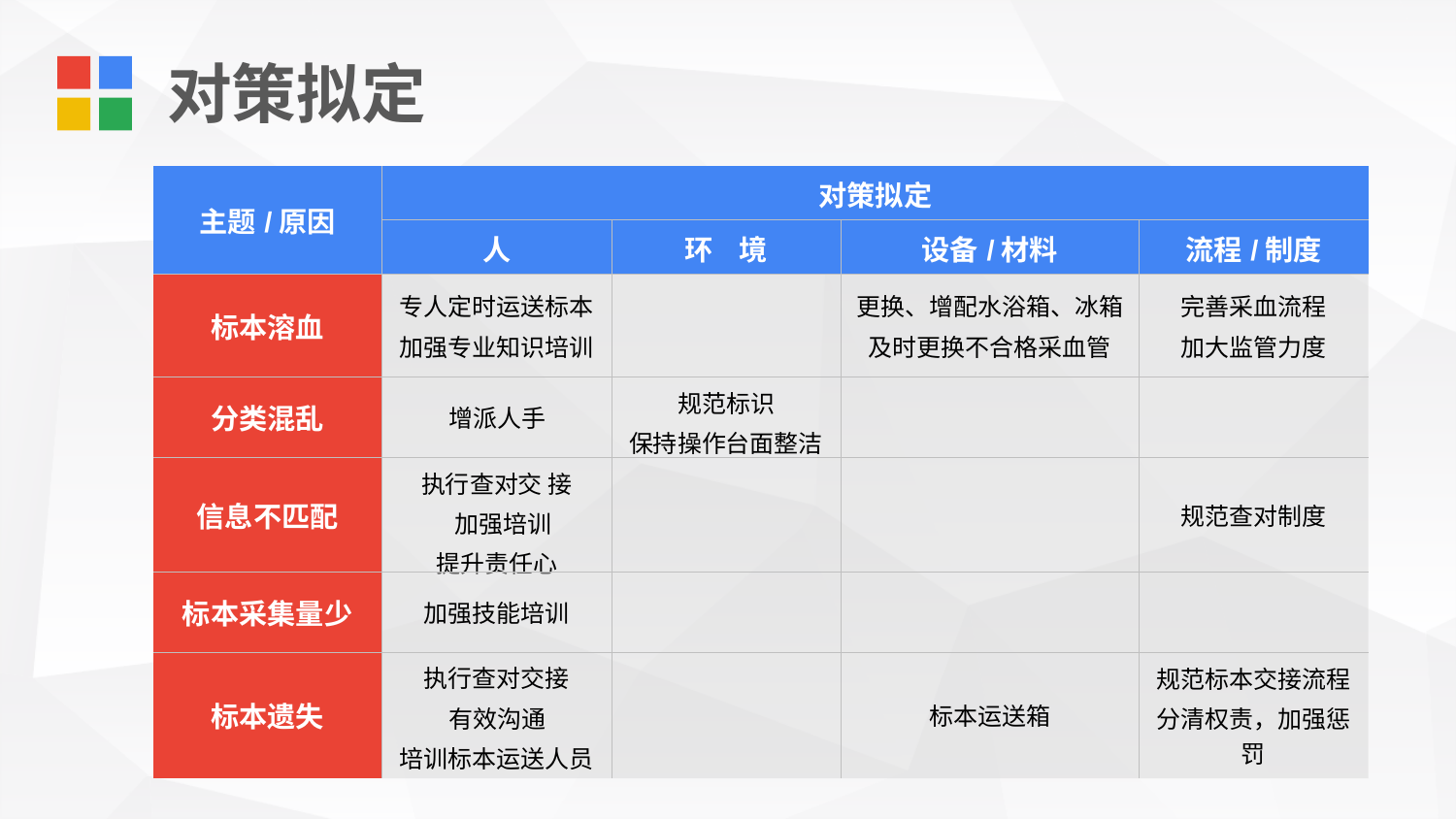

对策拟定
| 主题/原因 | 对策拟定 |  |  |  |
| --- | --- | --- | --- | --- |
|  | 人 | 环 境 | 设备/材料 | 流程/制度 |
| 标本溶血 | 专人定时运送标本 加强专业知识培训 |  | 更换、增配水浴箱、冰箱 及时更换不合格采血管 | 完善采血流程 加大监管力度 |
| 分类混乱 | 增派人手 | 规范标识 保持操作台面整洁 |  |  |
| 信息不匹配 | 执行查对交 接 加强培训 提升责任心 |  |  | 规范查对制度 |
| 标本采集量少 | 加强技能培训 |  |  |  |
| 标本遗失 | 执行查对交接 有效沟通 培训标本运送人员 |  | 标本运送箱 | 规范标本交接流程 分清权责，加强惩罚 |